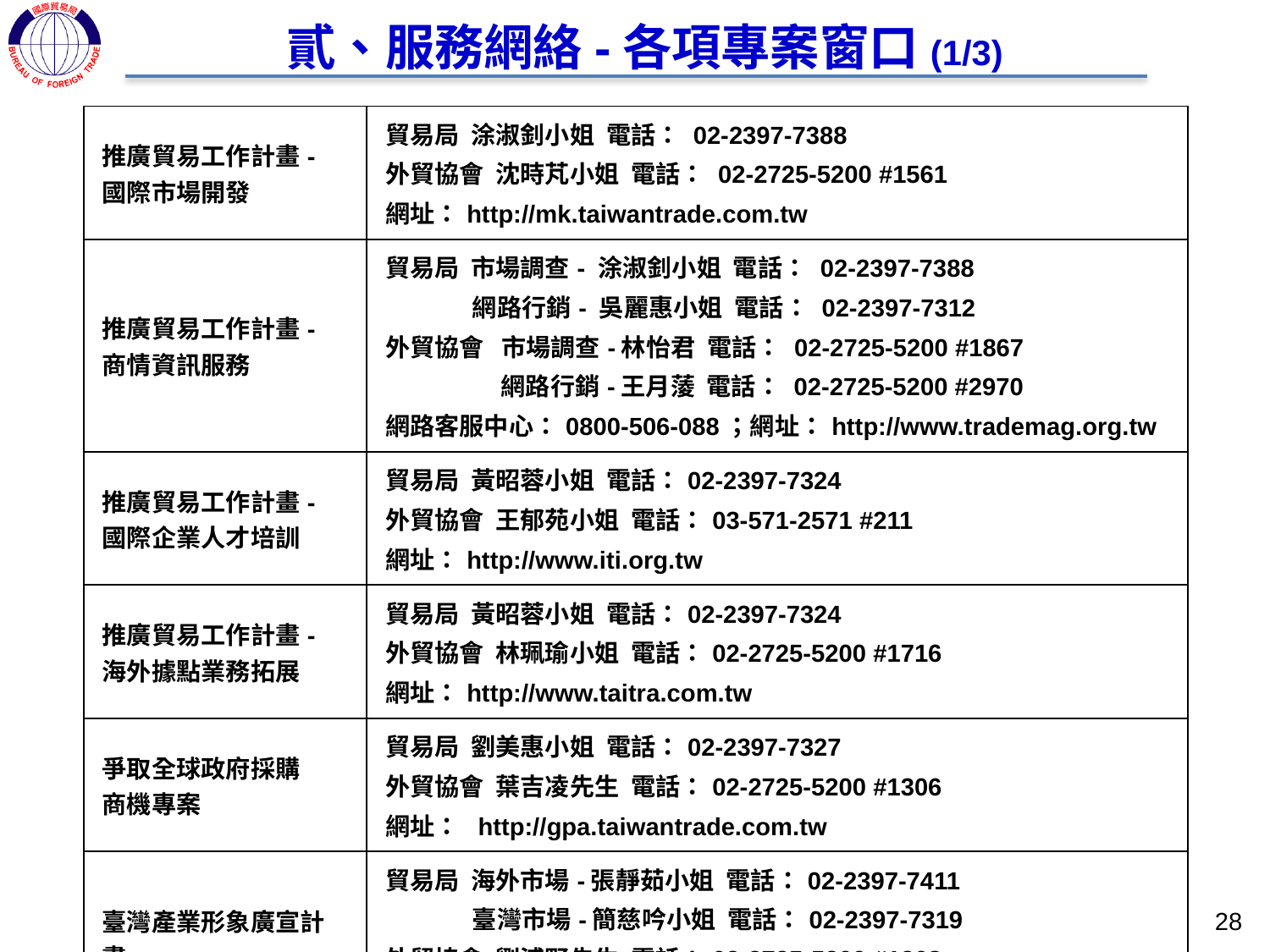

貳、服務網絡-各項專案窗口(1/3)
| 推廣貿易工作計畫- 國際市場開發 | 貿易局 涂淑釗小姐 電話： 02-2397-7388 外貿協會 沈時芃小姐 電話： 02-2725-5200 #1561 網址：http://mk.taiwantrade.com.tw |
| --- | --- |
| 推廣貿易工作計畫- 商情資訊服務 | 貿易局 市場調查- 涂淑釗小姐 電話： 02-2397-7388 網路行銷- 吳麗惠小姐 電話： 02-2397-7312 外貿協會 市場調查-林怡君 電話： 02-2725-5200 #1867 網路行銷-王月蔆 電話： 02-2725-5200 #2970 網路客服中心：0800-506-088；網址：http://www.trademag.org.tw |
| 推廣貿易工作計畫- 國際企業人才培訓 | 貿易局 黃昭蓉小姐 電話：02-2397-7324 外貿協會 王郁苑小姐 電話：03-571-2571 #211 網址：http://www.iti.org.tw |
| 推廣貿易工作計畫- 海外據點業務拓展 | 貿易局 黃昭蓉小姐 電話：02-2397-7324 外貿協會 林珮瑜小姐 電話：02-2725-5200 #1716 網址：http://www.taitra.com.tw |
| 爭取全球政府採購 商機專案 | 貿易局 劉美惠小姐 電話：02-2397-7327 外貿協會 葉吉凌先生 電話：02-2725-5200 #1306 網址： http://gpa.taiwantrade.com.tw |
| 臺灣產業形象廣宣計畫 | 貿易局 海外市場-張靜茹小姐 電話：02-2397-7411 臺灣市場-簡慈吟小姐 電話：02-2397-7319 外貿協會 劉溥野先生 電話：02-2725-5200 #1308 網址：http://www.taiwanexcellence.org |